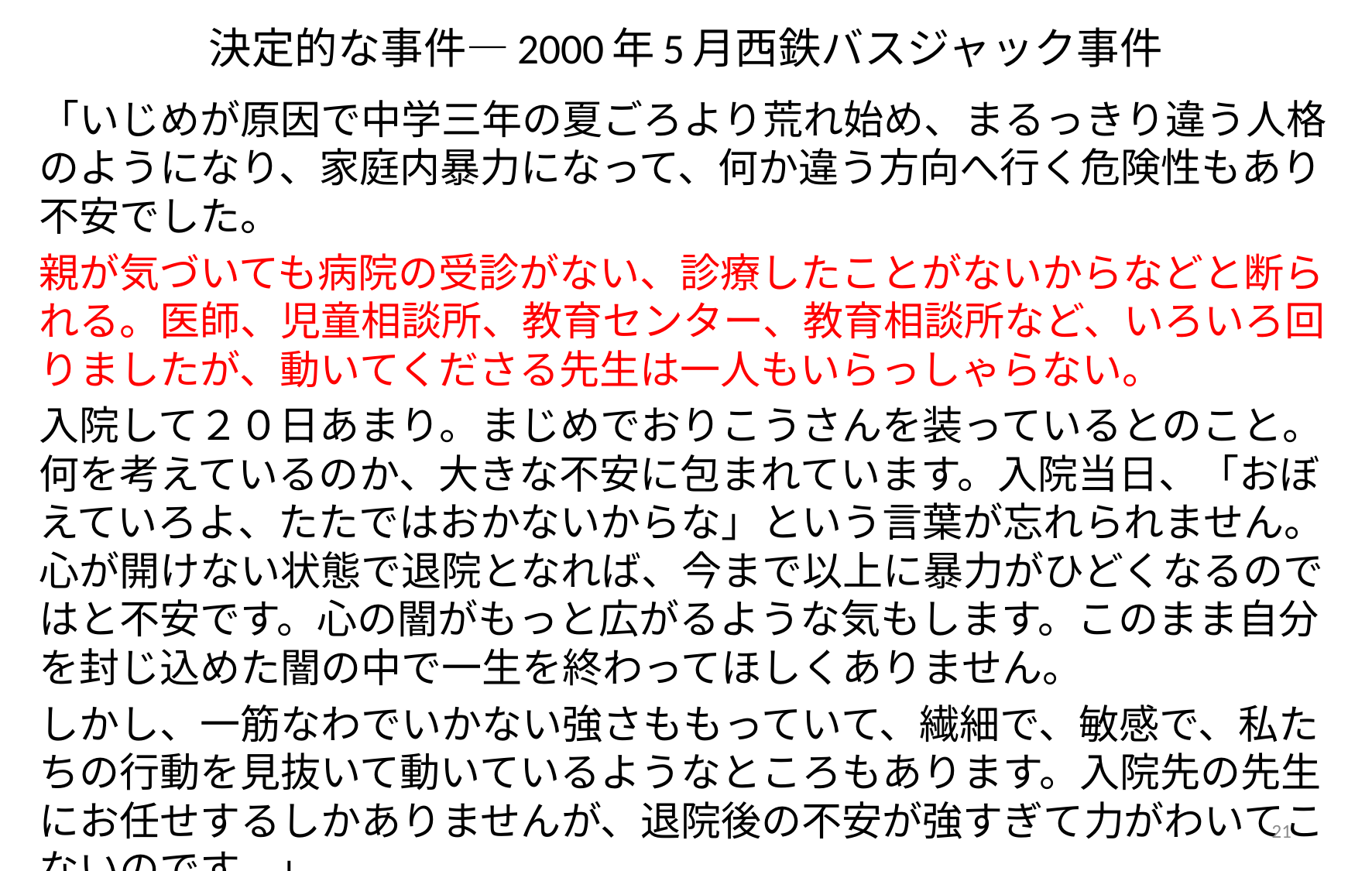

# 決定的な事件―2000年5月西鉄バスジャック事件
「いじめが原因で中学三年の夏ごろより荒れ始め、まるっきり違う人格のようになり、家庭内暴力になって、何か違う方向へ行く危険性もあり不安でした。
親が気づいても病院の受診がない、診療したことがないからなどと断られる。医師、児童相談所、教育センター、教育相談所など、いろいろ回りましたが、動いてくださる先生は一人もいらっしゃらない。
入院して２０日あまり。まじめでおりこうさんを装っているとのこと。何を考えているのか、大きな不安に包まれています。入院当日、「おぼえていろよ、たたではおかないからな」という言葉が忘れられません。心が開けない状態で退院となれば、今まで以上に暴力がひどくなるのではと不安です。心の闇がもっと広がるような気もします。このまま自分を封じ込めた闇の中で一生を終わってほしくありません。
しかし、一筋なわでいかない強さももっていて、繊細で、敏感で、私たちの行動を見抜いて動いているようなところもあります。入院先の先生にお任せするしかありませんが、退院後の不安が強すぎて力がわいてこないのです。」

21